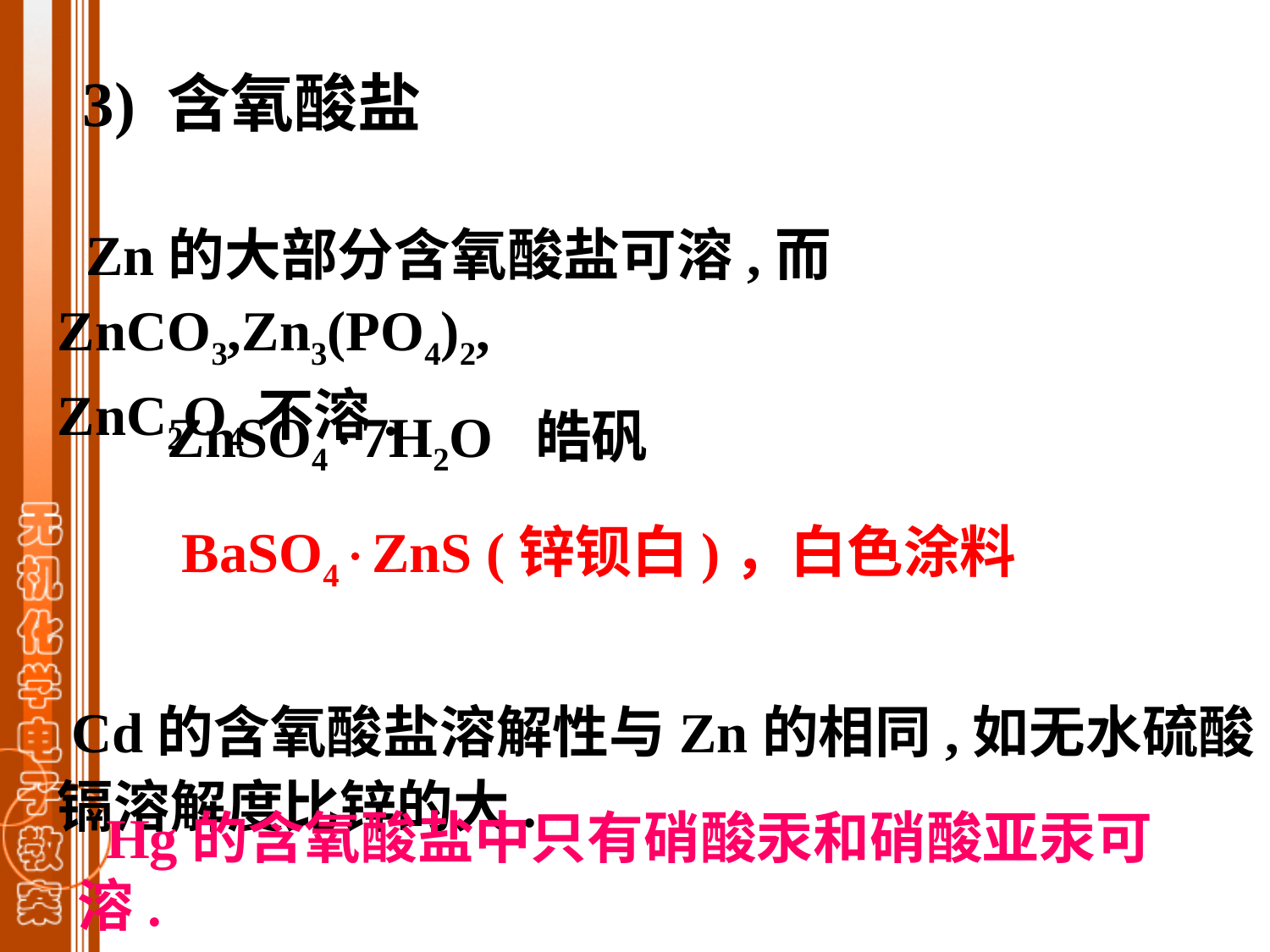

3) 含氧酸盐
  Zn的大部分含氧酸盐可溶,而ZnCO3,Zn3(PO4)2,
ZnC2O4不溶.

 Cd的含氧酸盐溶解性与Zn的相同,如无水硫酸镉溶解度比锌的大.
ZnSO4⋅7H2O  皓矾
 BaSO4⋅ZnS (锌钡白)，白色涂料
  Hg的含氧酸盐中只有硝酸汞和硝酸亚汞可溶.
194